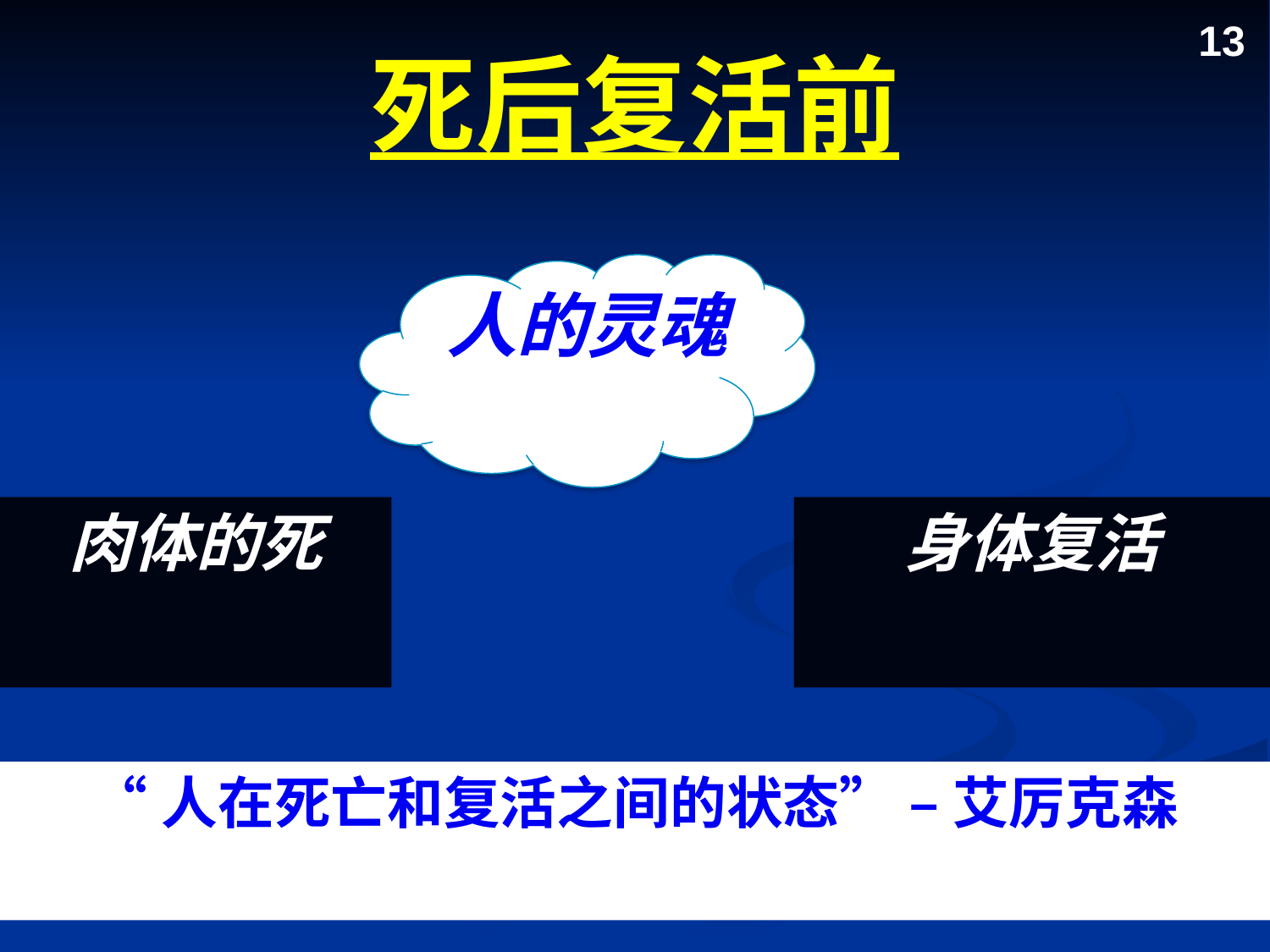

# 死后复活前
13

人的灵魂
肉体的死
身体复活
“人在死亡和复活之间的状态” – 艾厉克森